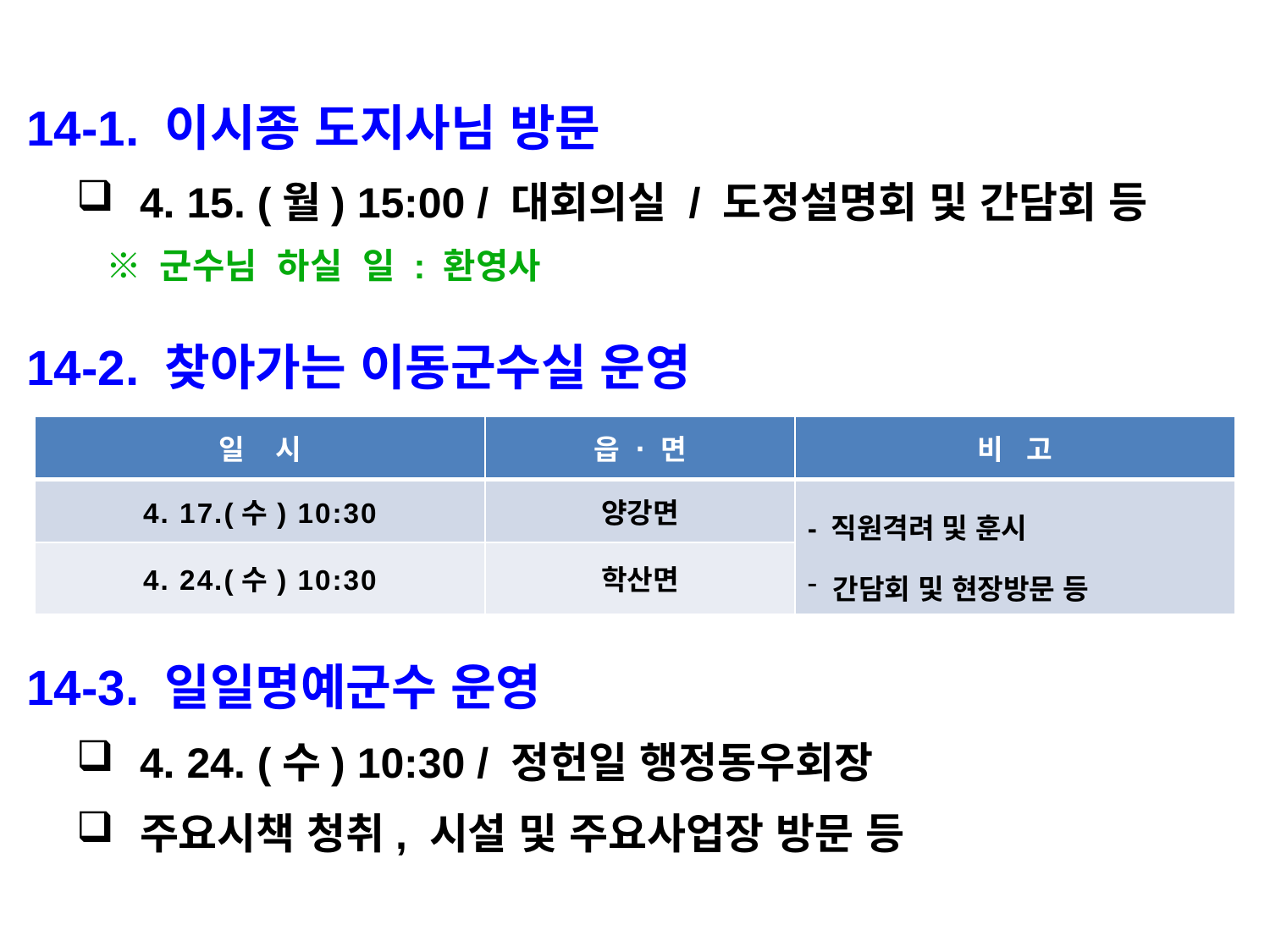

14-1. 이시종 도지사님 방문
4. 15. (월) 15:00 / 대회의실 / 도정설명회 및 간담회 등
   ※ 군수님  하실  일 : 환영사

 14-2. 찾아가는 이동군수실 운영

| 일 시 | 읍 · 면 | 비 고 |
| --- | --- | --- |
| 4. 17.(수) 10:30 | 양강면 | - 직원격려 및 훈시 간담회 및 현장방문 등 |
| 4. 24.(수) 10:30 | 학산면 |  |
 14-3. 일일명예군수 운영
4. 24. (수) 10:30 / 정헌일 행정동우회장
주요시책 청취, 시설 및 주요사업장 방문 등